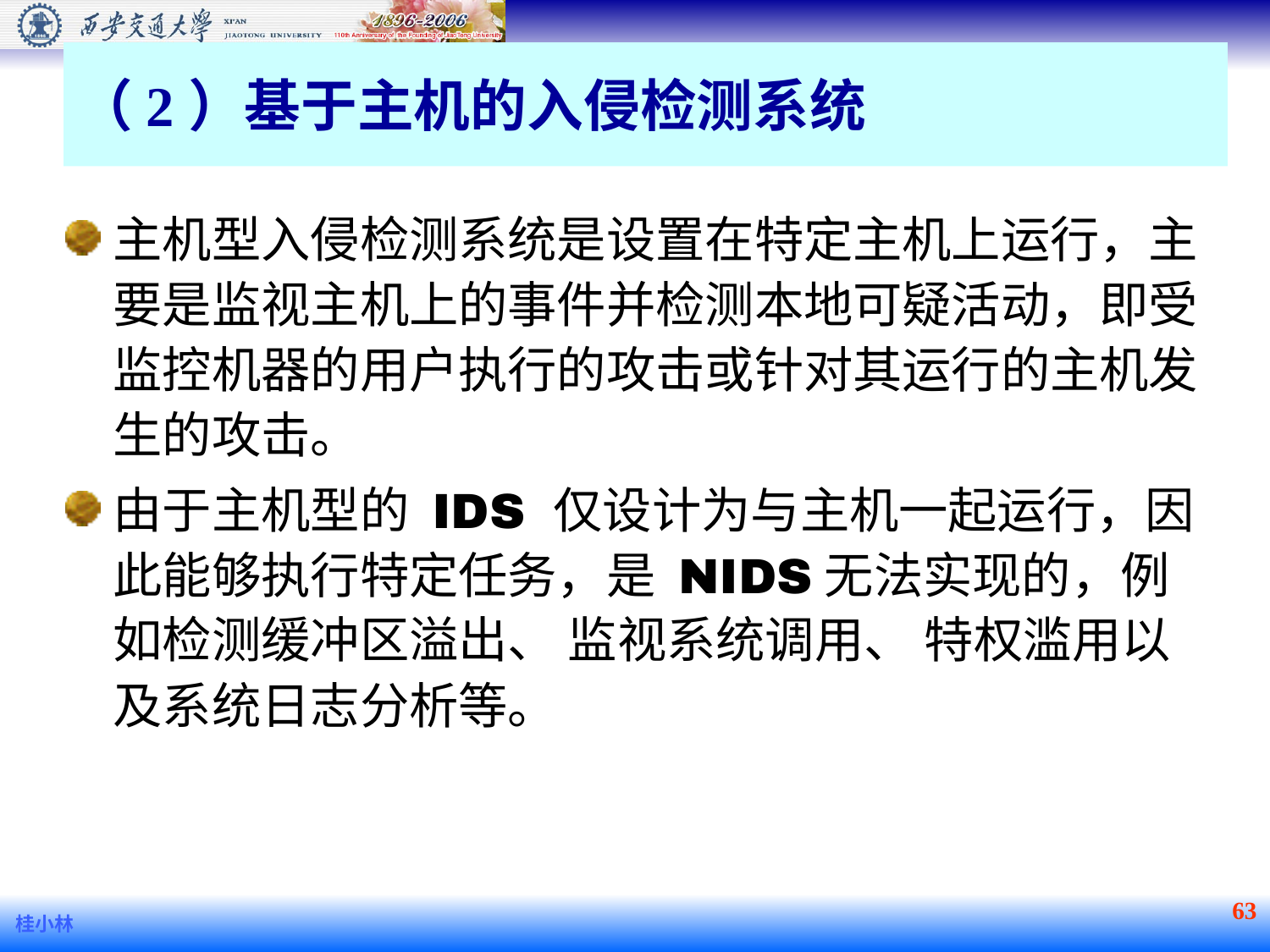

# （2）基于主机的入侵检测系统
主机型入侵检测系统是设置在特定主机上运行，主要是监视主机上的事件并检测本地可疑活动，即受监控机器的用户执行的攻击或针对其运行的主机发生的攻击。
由于主机型的 IDS 仅设计为与主机一起运行，因此能够执行特定任务，是 NIDS无法实现的，例如检测缓冲区溢出、 监视系统调用、 特权滥用以及系统日志分析等。
63
桂小林